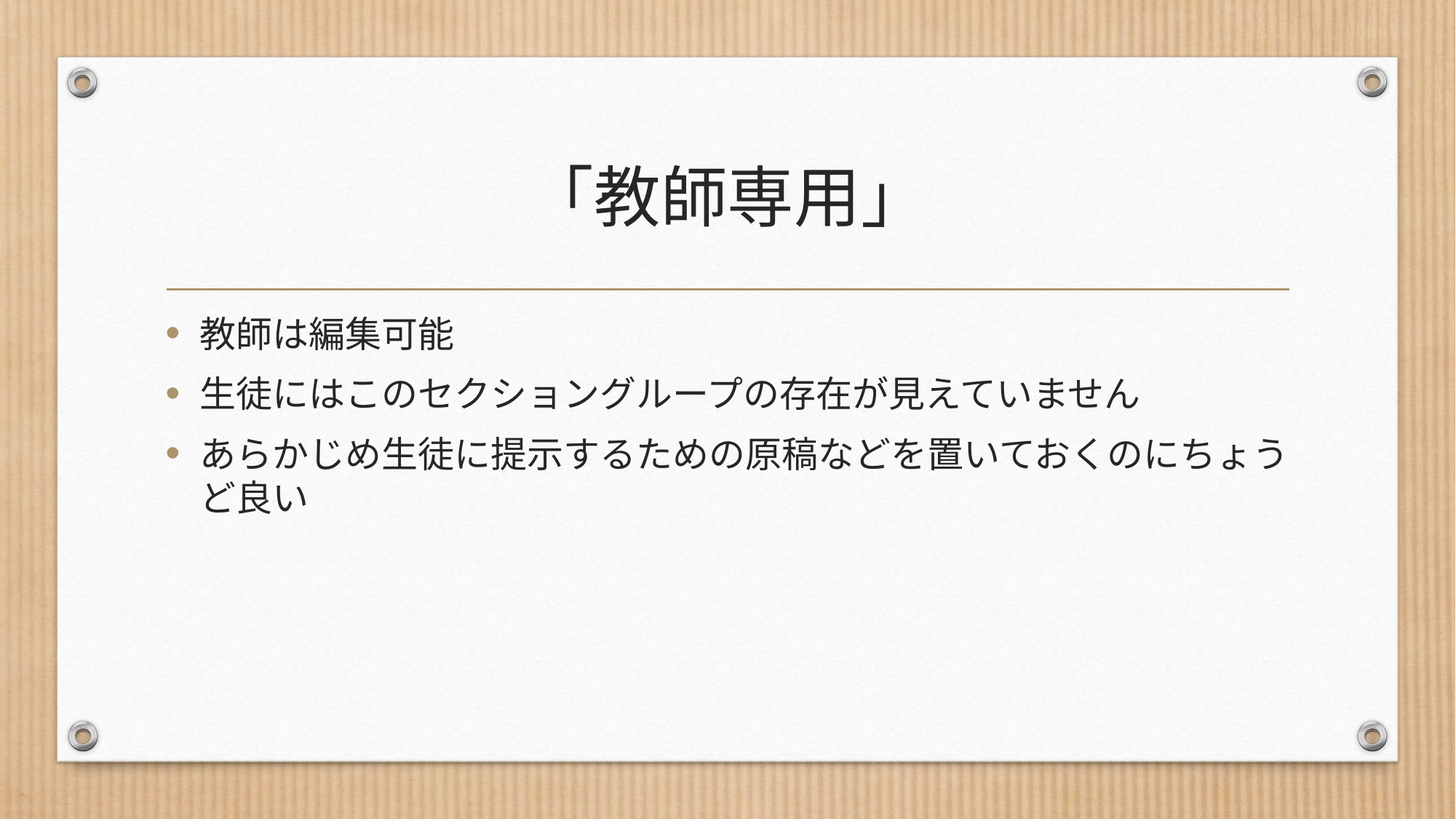

# 「教師専用」
教師は編集可能
生徒にはこのセクショングループの存在が見えていません
あらかじめ生徒に提示するための原稿などを置いておくのにちょうど良い